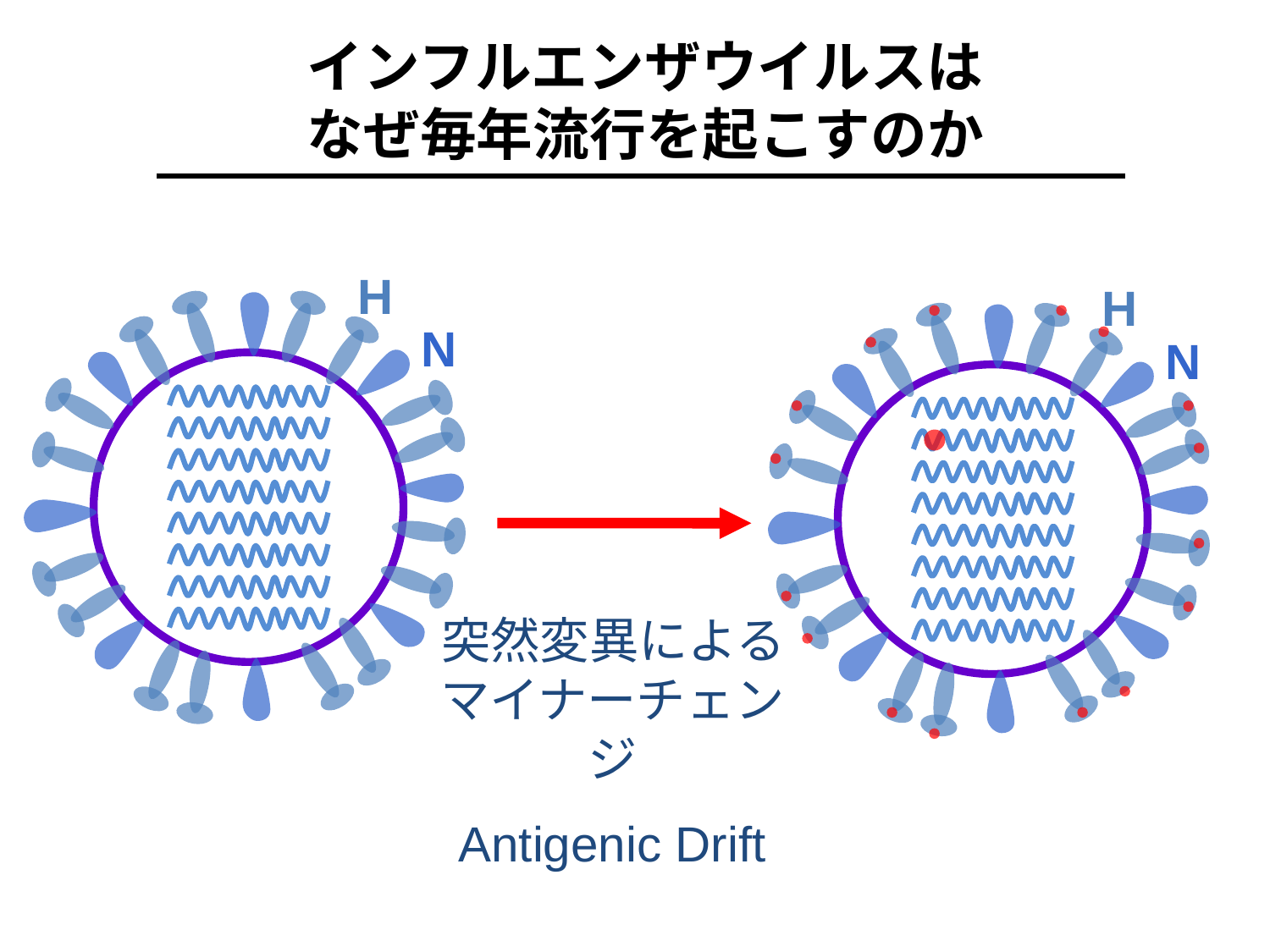

# インフルエンザウイルスは なぜ毎年流行を起こすのか
H
H

N

N

突然変異によるマイナーチェンジ
Antigenic Drift